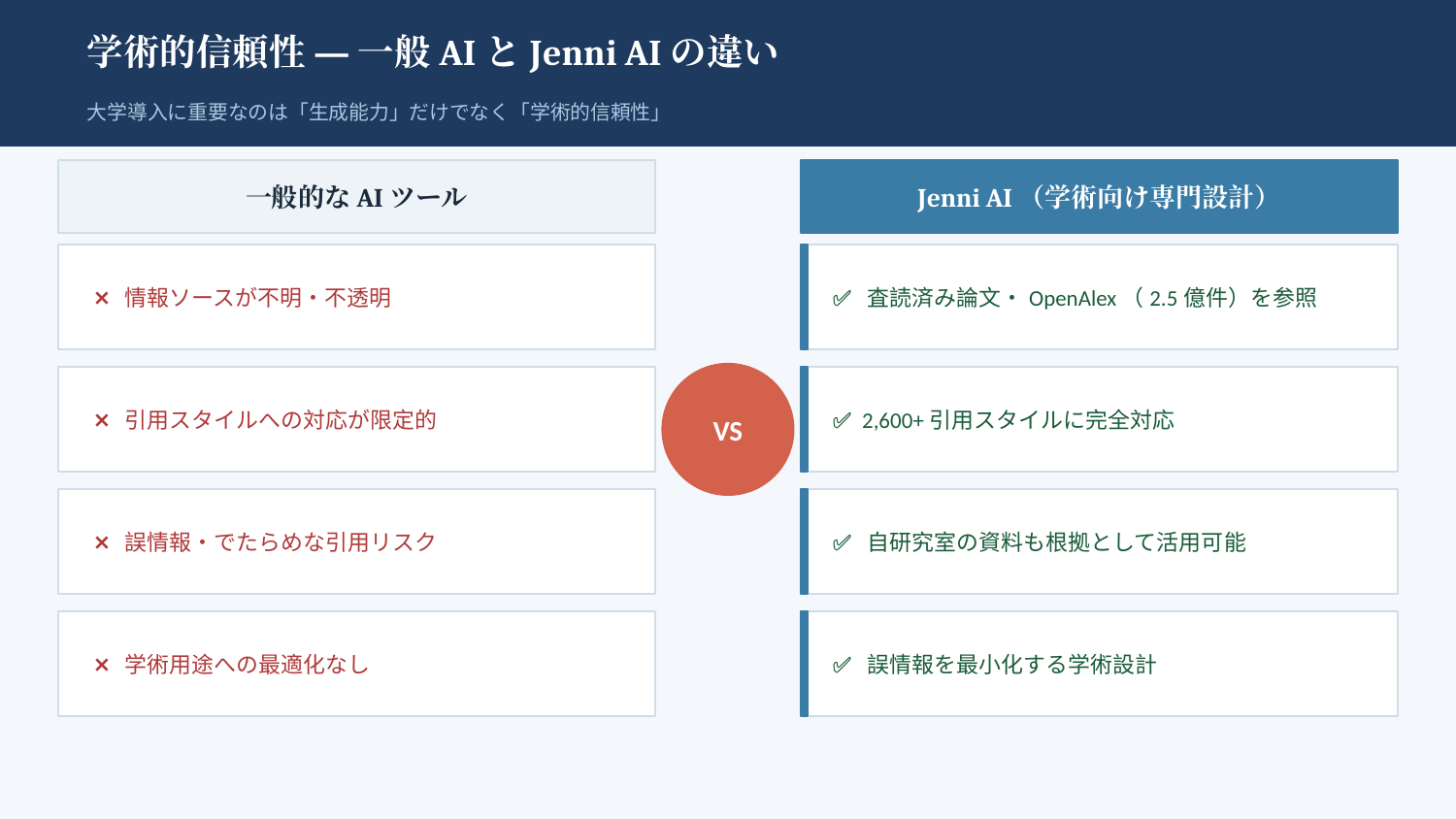

学術的信頼性 — 一般AIとJenni AIの違い
大学導入に重要なのは「生成能力」だけでなく「学術的信頼性」

一般的なAIツール

Jenni AI（学術向け専門設計）

❌  情報ソースが不明・不透明

✅  査読済み論文・OpenAlex（2.5億件）を参照

VS

❌  引用スタイルへの対応が限定的

✅  2,600+引用スタイルに完全対応

❌  誤情報・でたらめな引用リスク

✅  自研究室の資料も根拠として活用可能

❌  学術用途への最適化なし

✅  誤情報を最小化する学術設計